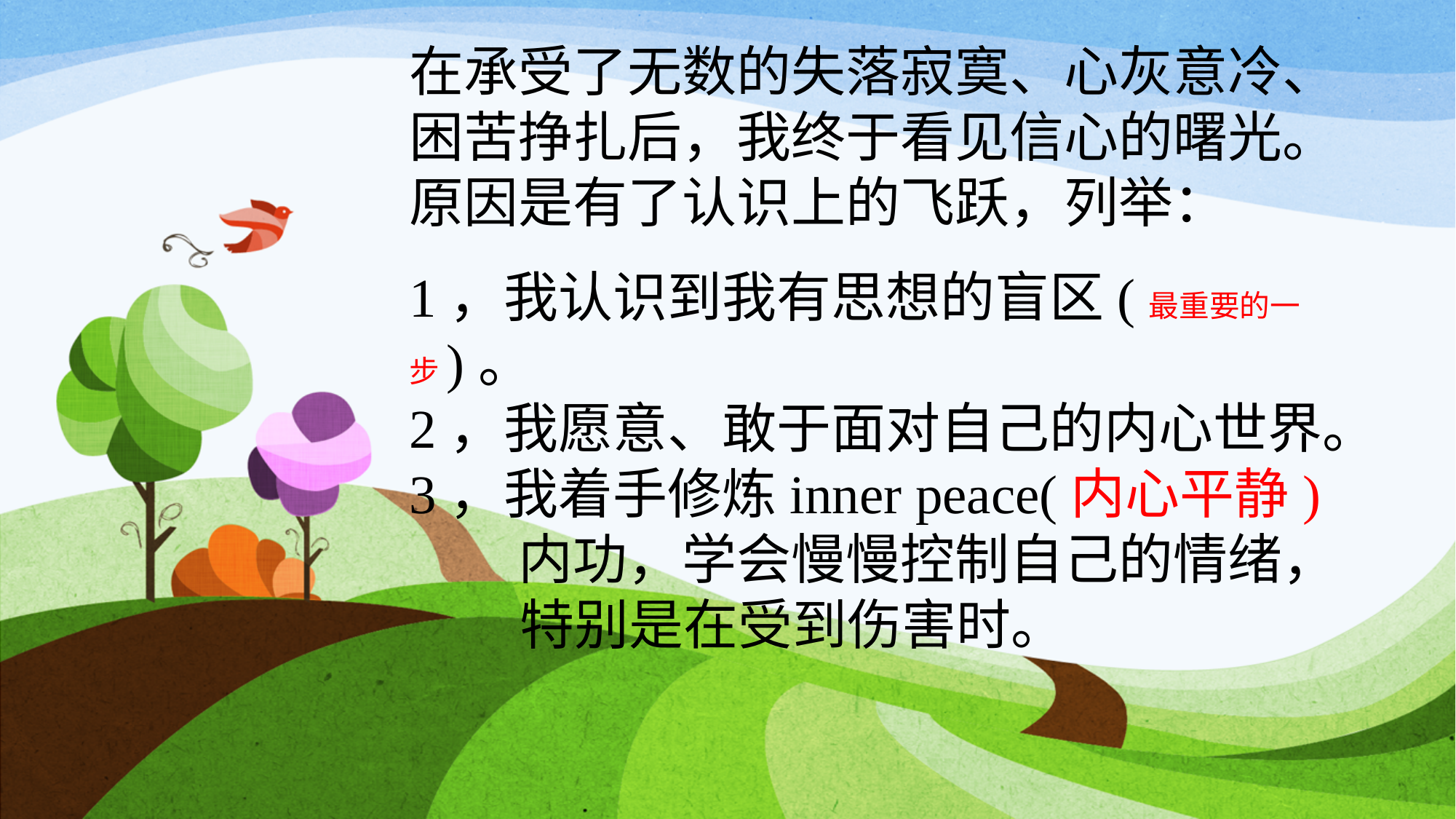

在承受了无数的失落寂寞、心灰意冷、困苦挣扎后，我终于看见信心的曙光。
原因是有了认识上的飞跃，列举：

1，我认识到我有思想的盲区(最重要的一步)。
2，我愿意、敢于面对自己的内心世界。
3，我着手修炼inner peace(内心平静)
	内功，学会慢慢控制自己的情绪，
        特别是在受到伤害时。